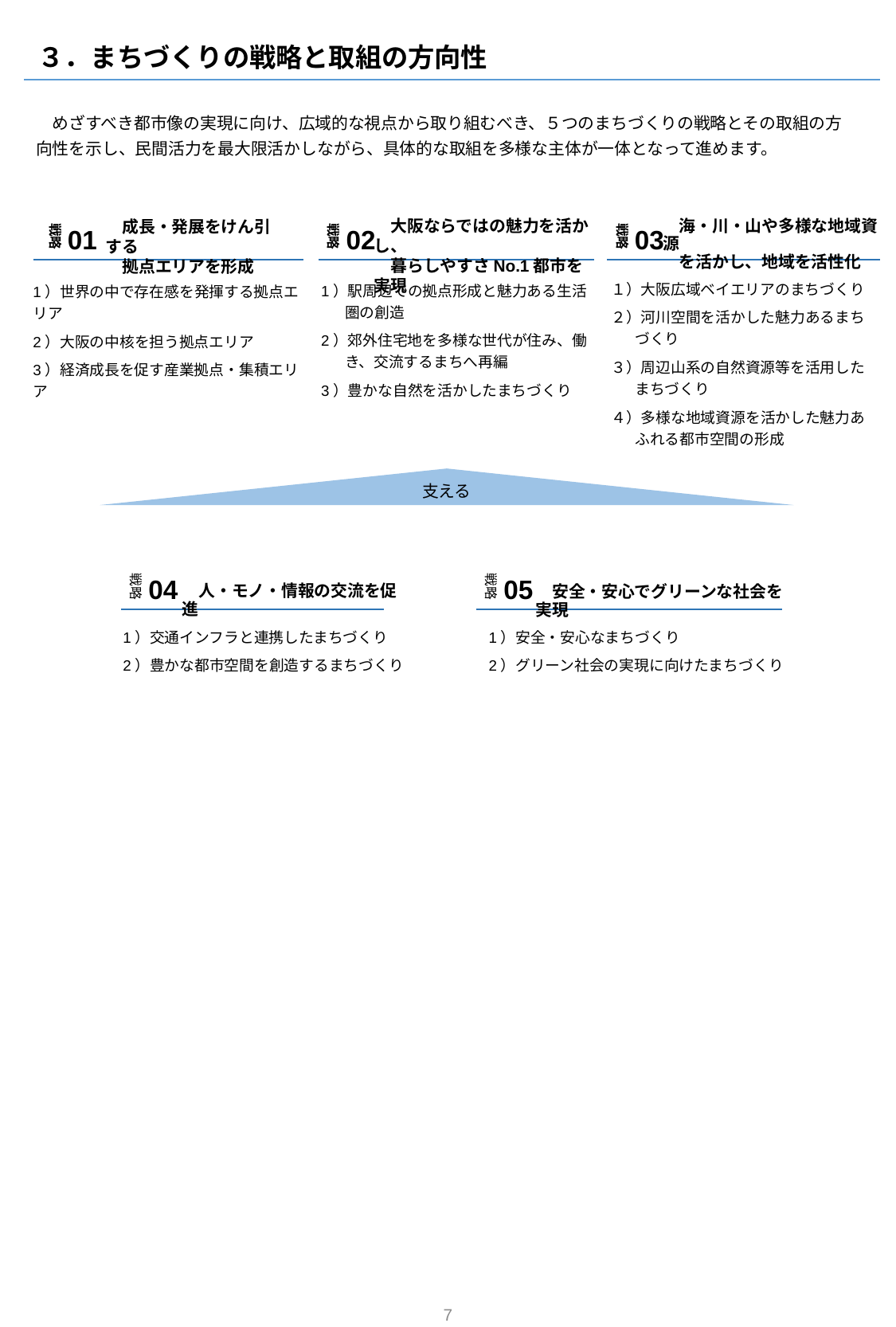

３．まちづくりの戦略と取組の方向性
　めざすべき都市像の実現に向け、広域的な視点から取り組むべき、５つのまちづくりの戦略とその取組の方向性を示し、民間活力を最大限活かしながら、具体的な取組を多様な主体が一体となって進めます。
戦略
01
　成長・発展をけん引する
　拠点エリアを形成
戦略
02
　大阪ならではの魅力を活かし、
　暮らしやすさNo.1都市を実現
戦略
03
　海・川・山や多様な地域資源
　を活かし、地域を活性化
１）大阪広域ベイエリアのまちづくり
２）河川空間を活かした魅力あるまちづくり
３）周辺山系の自然資源等を活用したまちづくり
４）多様な地域資源を活かした魅力あふれる都市空間の形成
1）駅周辺での拠点形成と魅力ある生活圏の創造
2）郊外住宅地を多様な世代が住み、働き、交流するまちへ再編
3）豊かな自然を活かしたまちづくり
1）世界の中で存在感を発揮する拠点エリア
2）大阪の中核を担う拠点エリア
3）経済成長を促す産業拠点・集積エリア

支える
戦略
04
　人・モノ・情報の交流を促進
戦略
05
　安全・安心でグリーンな社会を実現
1）交通インフラと連携したまちづくり
2）豊かな都市空間を創造するまちづくり

1）安全・安心なまちづくり
2）グリーン社会の実現に向けたまちづくり
7